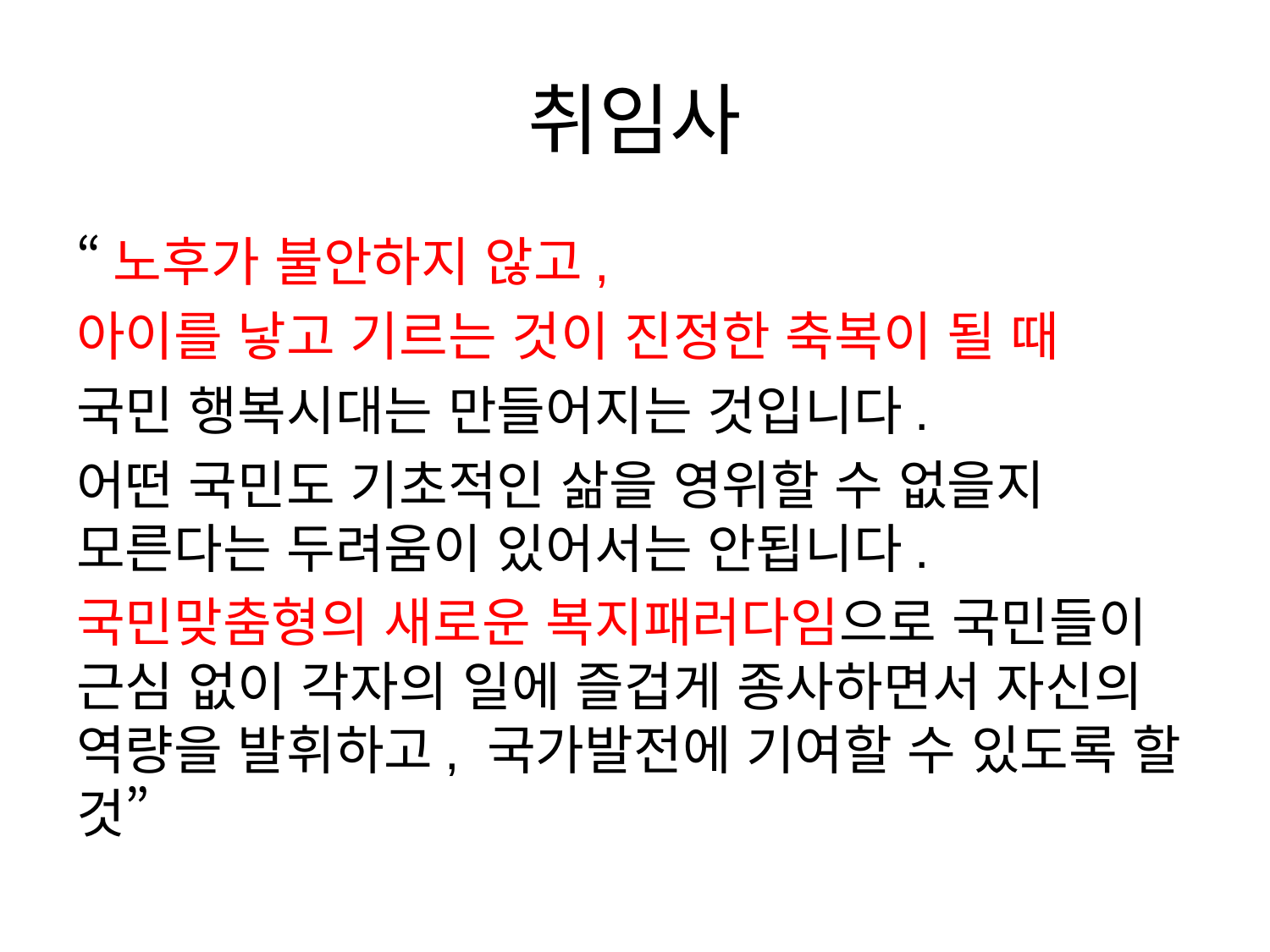

# 취임사
“노후가 불안하지 않고,
아이를 낳고 기르는 것이 진정한 축복이 될 때
국민 행복시대는 만들어지는 것입니다.
어떤 국민도 기초적인 삶을 영위할 수 없을지 모른다는 두려움이 있어서는 안됩니다.
국민맞춤형의 새로운 복지패러다임으로 국민들이 근심 없이 각자의 일에 즐겁게 종사하면서 자신의 역량을 발휘하고, 국가발전에 기여할 수 있도록 할 것”